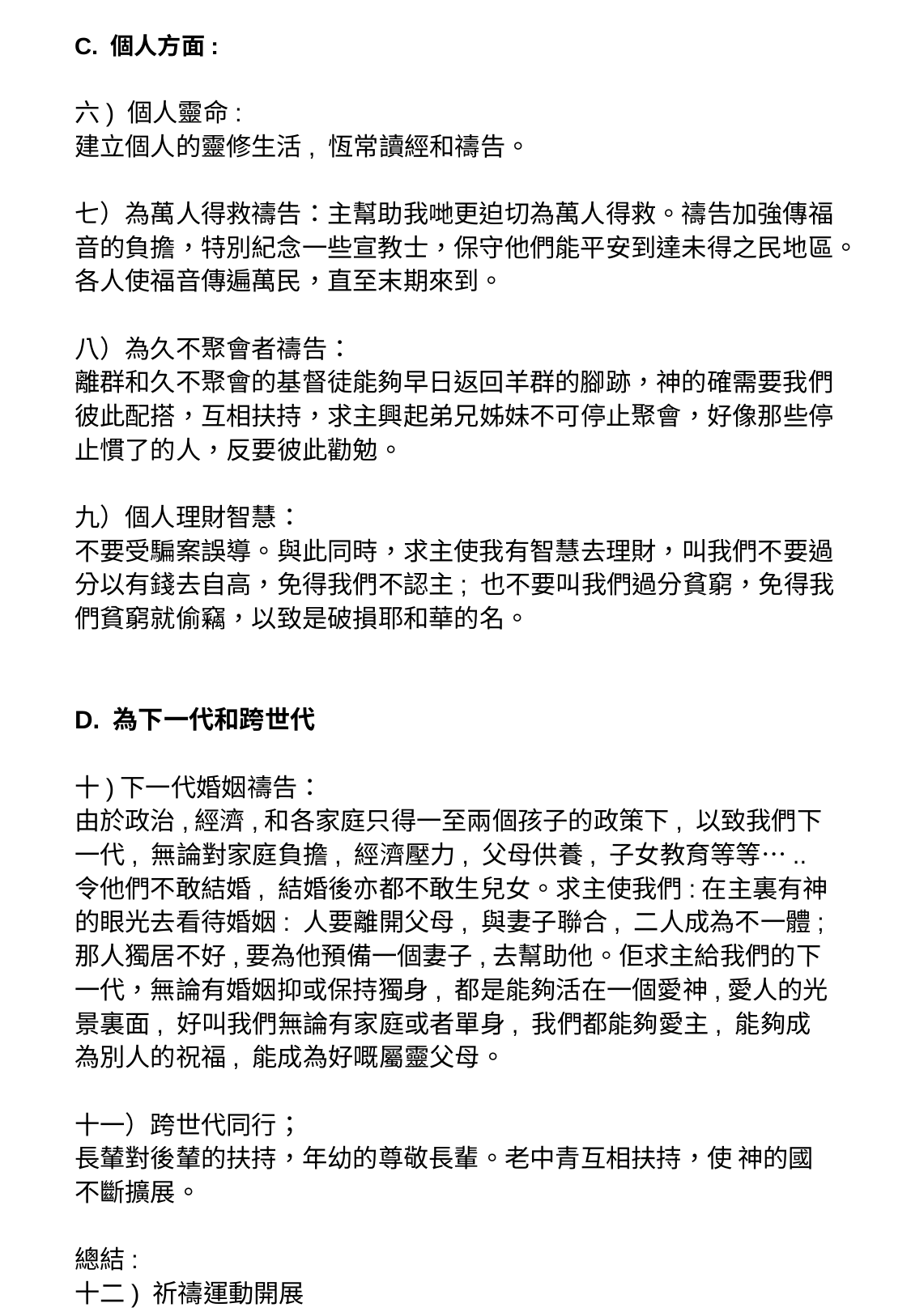

C. 個人方面:

六) 個人靈命:
建立個人的靈修生活, 恆常讀經和禱告。

七）為萬人得救禱告：主幫助我哋更迫切為萬人得救。禱告加強傳福音的負擔，特別紀念一些宣教士，保守他們能平安到達未得之民地區。各人使福音傳遍萬民，直至末期來到。

八）為久不聚會者禱告：
離群和久不聚會的基督徒能夠早日返回羊群的腳跡，神的確需要我們彼此配搭，互相扶持，求主興起弟兄姊妹不可停止聚會，好像那些停止慣了的人，反要彼此勸勉。

九）個人理財智慧：
不要受騙案誤導。與此同時，求主使我有智慧去理財，叫我們不要過分以有錢去自高，免得我們不認主; 也不要叫我們過分貧窮，免得我們貧窮就偷竊，以致是破損耶和華的名。

D. 為下一代和跨世代

十)下一代婚姻禱告：
由於政治,經濟,和各家庭只得一至兩個孩子的政策下, 以致我們下一代, 無論對家庭負擔, 經濟壓力, 父母供養, 子女教育等等…..令他們不敢結婚, 結婚後亦都不敢生兒女。求主使我們:在主裏有神的眼光去看待婚姻: 人要離開父母, 與妻子聯合, 二人成為不一體; 那人獨居不好,要為他預備一個妻子,去幫助他。佢求主給我們的下一代，無論有婚姻抑或保持獨身, 都是能夠活在一個愛神,愛人的光景裏面, 好叫我們無論有家庭或者單身, 我們都能夠愛主, 能夠成為別人的祝福, 能成為好嘅屬靈父母。

十一）跨世代同行；
長輦對後輦的扶持，年幼的尊敬長輩。老中青互相扶持，使 神的國不斷擴展。

總結:
十二) 祈禱運動開展